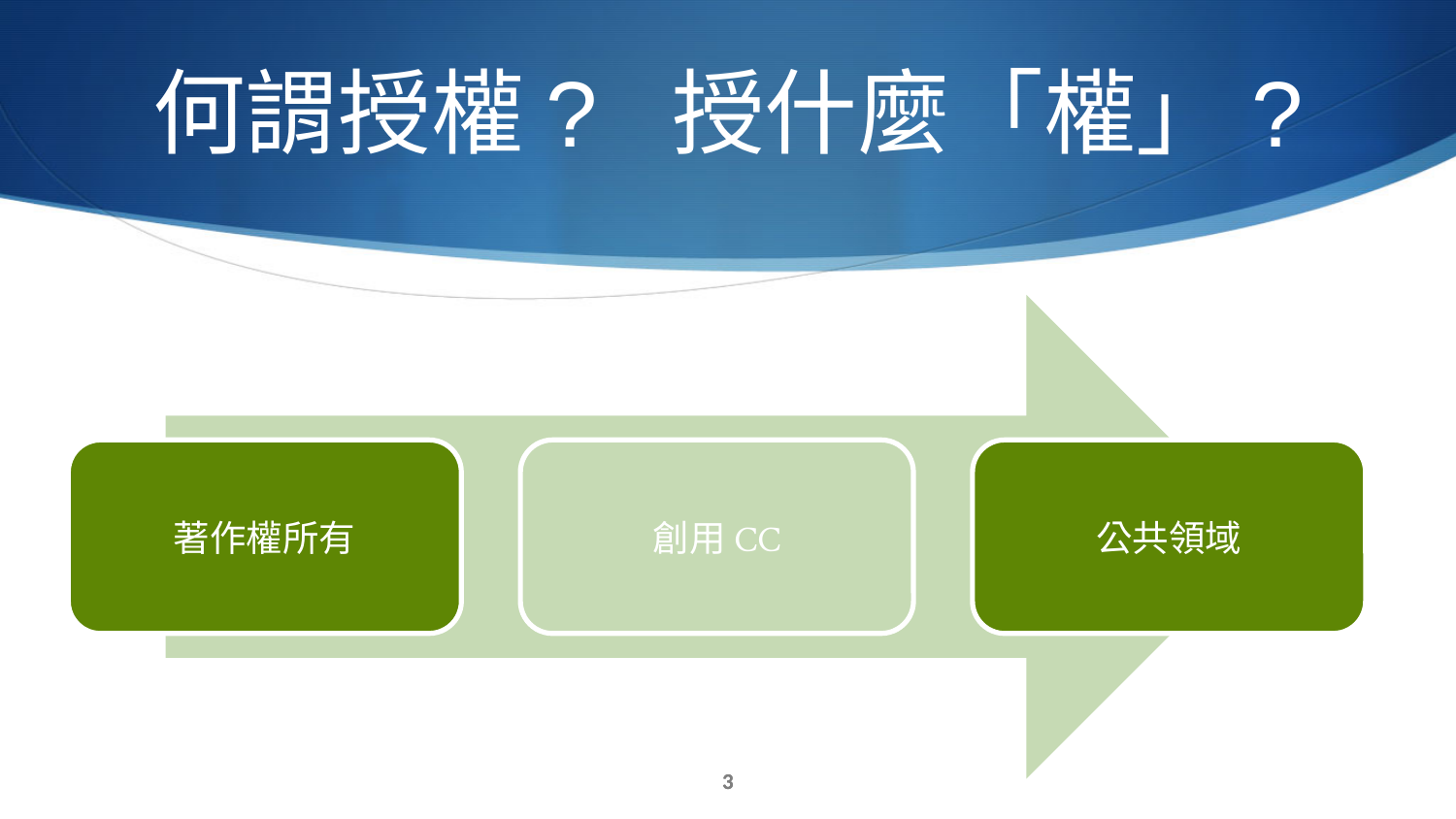

# 何謂授權?  授什麼「權」?
著作權所有
創用CC
公共領域
3
3